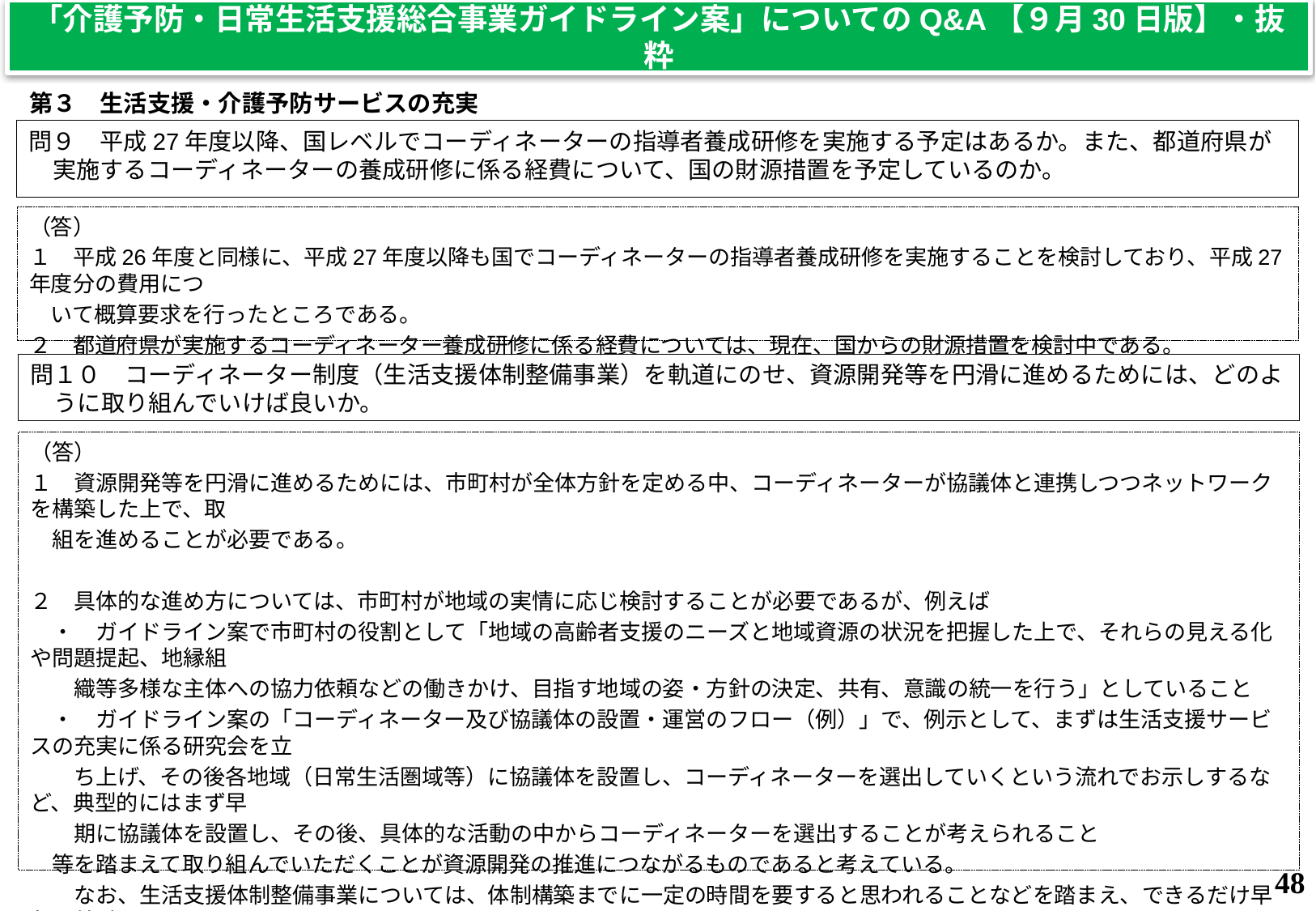

「介護予防・日常生活支援総合事業ガイドライン案」についてのQ&A【９月30日版】・抜粋
第３　生活支援・介護予防サービスの充実
問９　平成27年度以降、国レベルでコーディネーターの指導者養成研修を実施する予定はあるか。また、都道府県が実施するコーディネーターの養成研修に係る経費について、国の財源措置を予定しているのか。
（答）
１　平成26年度と同様に、平成27年度以降も国でコーディネーターの指導者養成研修を実施することを検討しており、平成27年度分の費用につ
　いて概算要求を行ったところである。
２　都道府県が実施するコーディネーター養成研修に係る経費については、現在、国からの財源措置を検討中である。
問１０　コーディネーター制度（生活支援体制整備事業）を軌道にのせ、資源開発等を円滑に進めるためには、どのように取り組んでいけば良いか。
（答）
１　資源開発等を円滑に進めるためには、市町村が全体方針を定める中、コーディネーターが協議体と連携しつつネットワークを構築した上で、取
　組を進めることが必要である。

２　具体的な進め方については、市町村が地域の実情に応じ検討することが必要であるが、例えば
　・　ガイドライン案で市町村の役割として「地域の高齢者支援のニーズと地域資源の状況を把握した上で、それらの見える化や問題提起、地縁組
　　織等多様な主体への協力依頼などの働きかけ、目指す地域の姿・方針の決定、共有、意識の統一を行う」としていること
　・　ガイドライン案の「コーディネーター及び協議体の設置・運営のフロー（例）」で、例示として、まずは生活支援サービスの充実に係る研究会を立
　　ち上げ、その後各地域（日常生活圏域等）に協議体を設置し、コーディネーターを選出していくという流れでお示しするなど、典型的にはまず早
　　期に協議体を設置し、その後、具体的な活動の中からコーディネーターを選出することが考えられること
　等を踏まえて取り組んでいただくことが資源開発の推進につながるものであると考えている。
　　なお、生活支援体制整備事業については、体制構築までに一定の時間を要すると思われることなどを踏まえ、できるだけ早急に着手いただきた
　い。

48